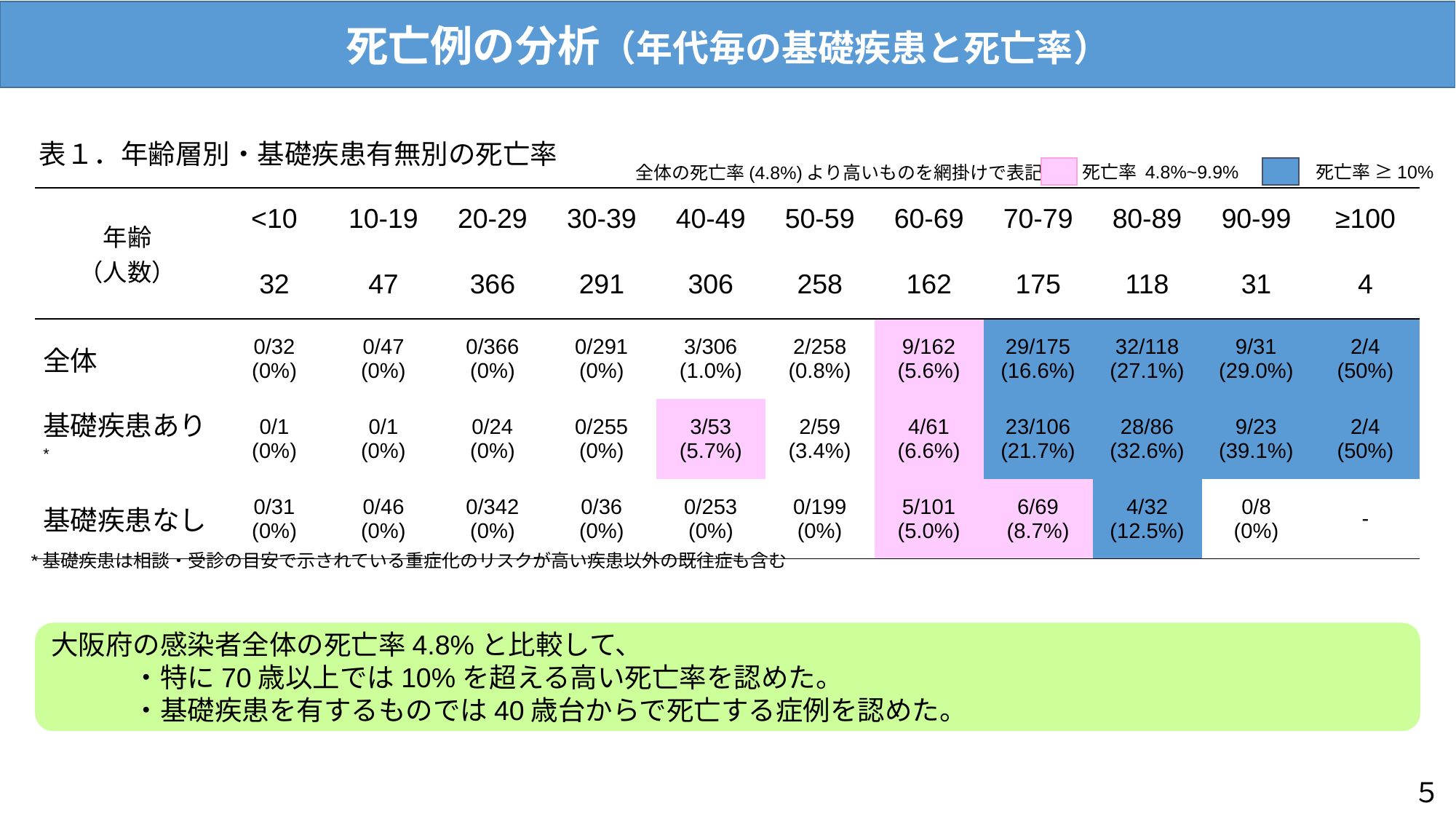

死亡例の分析（年代毎の基礎疾患と死亡率）
表１．年齢層別・基礎疾患有無別の死亡率
死亡率 4.8%~9.9%
死亡率 ≥10%
全体の死亡率(4.8%)より高いものを網掛けで表記

| 年齢 （人数） | <10 | 10-19 | 20-29 | 30-39 | 40-49 | 50-59 | 60-69 | 70-79 | 80-89 | 90-99 | ≥100 |
| --- | --- | --- | --- | --- | --- | --- | --- | --- | --- | --- | --- |
|  | 32 | 47 | 366 | 291 | 306 | 258 | 162 | 175 | 118 | 31 | 4 |
| 全体 | 0/32 (0%) | 0/47 (0%) | 0/366 (0%) | 0/291 (0%) | 3/306 (1.0%) | 2/258 (0.8%) | 9/162 (5.6%) | 29/175 (16.6%) | 32/118 (27.1%) | 9/31 (29.0%) | 2/4 (50%) |
| 基礎疾患あり\* | 0/1 (0%) | 0/1 (0%) | 0/24 (0%) | 0/255 (0%) | 3/53 (5.7%) | 2/59 (3.4%) | 4/61 (6.6%) | 23/106 (21.7%) | 28/86 (32.6%) | 9/23 (39.1%) | 2/4 (50%) |
| 基礎疾患なし | 0/31 (0%) | 0/46 (0%) | 0/342 (0%) | 0/36 (0%) | 0/253 (0%) | 0/199 (0%) | 5/101 (5.0%) | 6/69 (8.7%) | 4/32 (12.5%) | 0/8 (0%) | - |
*基礎疾患は相談・受診の目安で示されている重症化のリスクが高い疾患以外の既往症も含む
大阪府の感染者全体の死亡率4.8%と比較して、
　　　・特に70歳以上では10%を超える高い死亡率を認めた。
　　　・基礎疾患を有するものでは40歳台からで死亡する症例を認めた。
５